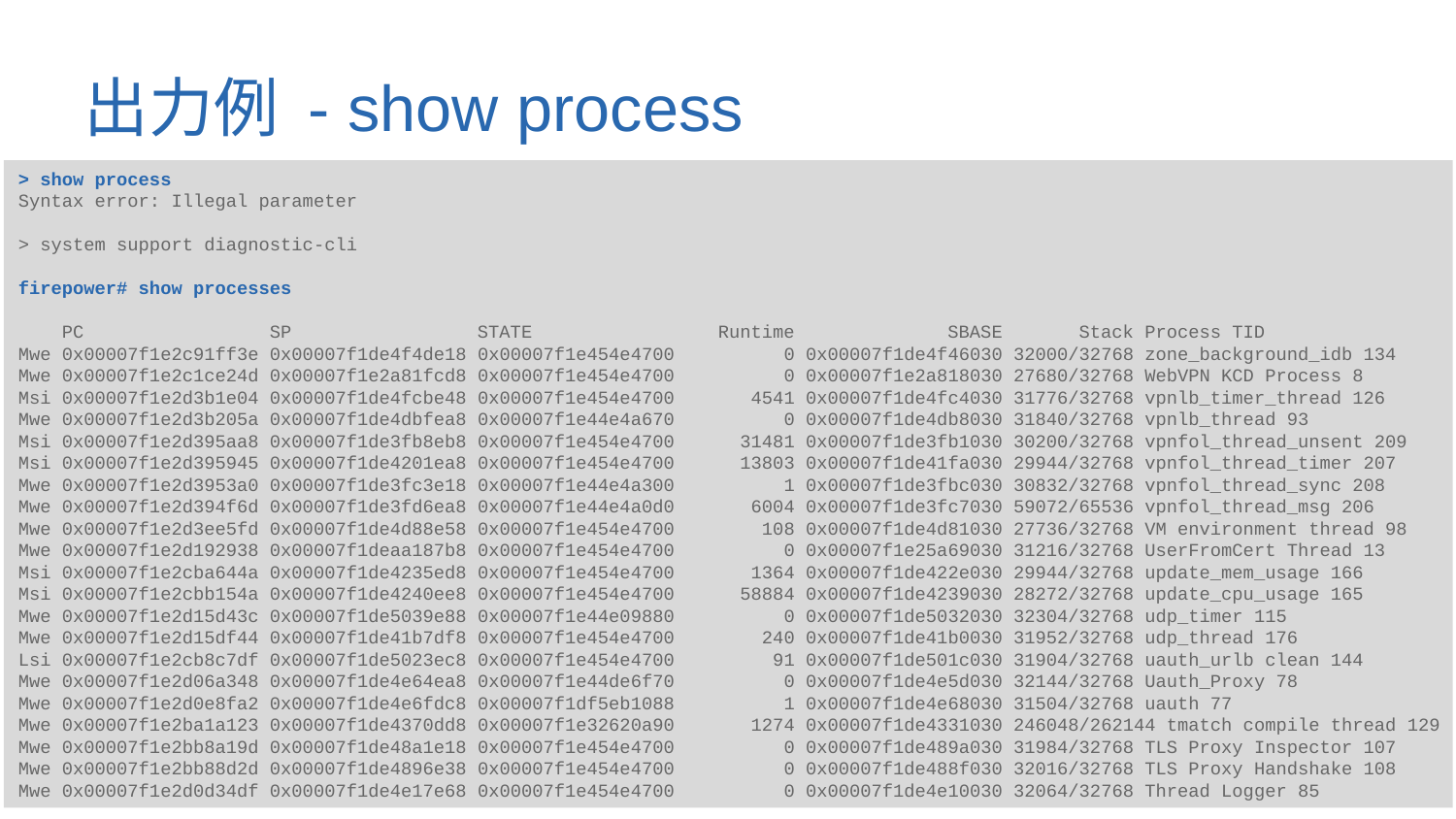

# 出力例 - show process
> show process
Syntax error: Illegal parameter

> system support diagnostic-cli

firepower# show processes

    PC                 SP                 STATE                 Runtime              SBASE       Stack Process TID
Mwe 0x00007f1e2c91ff3e 0x00007f1de4f4de18 0x00007f1e454e4700          0 0x00007f1de4f46030 32000/32768 zone_background_idb 134
Mwe 0x00007f1e2c1ce24d 0x00007f1e2a81fcd8 0x00007f1e454e4700          0 0x00007f1e2a818030 27680/32768 WebVPN KCD Process 8
Msi 0x00007f1e2d3b1e04 0x00007f1de4fcbe48 0x00007f1e454e4700       4541 0x00007f1de4fc4030 31776/32768 vpnlb_timer_thread 126
Mwe 0x00007f1e2d3b205a 0x00007f1de4dbfea8 0x00007f1e44e4a670          0 0x00007f1de4db8030 31840/32768 vpnlb_thread 93
Msi 0x00007f1e2d395aa8 0x00007f1de3fb8eb8 0x00007f1e454e4700      31481 0x00007f1de3fb1030 30200/32768 vpnfol_thread_unsent 209
Msi 0x00007f1e2d395945 0x00007f1de4201ea8 0x00007f1e454e4700      13803 0x00007f1de41fa030 29944/32768 vpnfol_thread_timer 207
Mwe 0x00007f1e2d3953a0 0x00007f1de3fc3e18 0x00007f1e44e4a300          1 0x00007f1de3fbc030 30832/32768 vpnfol_thread_sync 208
Mwe 0x00007f1e2d394f6d 0x00007f1de3fd6ea8 0x00007f1e44e4a0d0       6004 0x00007f1de3fc7030 59072/65536 vpnfol_thread_msg 206
Mwe 0x00007f1e2d3ee5fd 0x00007f1de4d88e58 0x00007f1e454e4700        108 0x00007f1de4d81030 27736/32768 VM environment thread 98
Mwe 0x00007f1e2d192938 0x00007f1deaa187b8 0x00007f1e454e4700          0 0x00007f1e25a69030 31216/32768 UserFromCert Thread 13
Msi 0x00007f1e2cba644a 0x00007f1de4235ed8 0x00007f1e454e4700       1364 0x00007f1de422e030 29944/32768 update_mem_usage 166
Msi 0x00007f1e2cbb154a 0x00007f1de4240ee8 0x00007f1e454e4700      58884 0x00007f1de4239030 28272/32768 update_cpu_usage 165
Mwe 0x00007f1e2d15d43c 0x00007f1de5039e88 0x00007f1e44e09880          0 0x00007f1de5032030 32304/32768 udp_timer 115
Mwe 0x00007f1e2d15df44 0x00007f1de41b7df8 0x00007f1e454e4700        240 0x00007f1de41b0030 31952/32768 udp_thread 176
Lsi 0x00007f1e2cb8c7df 0x00007f1de5023ec8 0x00007f1e454e4700         91 0x00007f1de501c030 31904/32768 uauth_urlb clean 144
Mwe 0x00007f1e2d06a348 0x00007f1de4e64ea8 0x00007f1e44de6f70          0 0x00007f1de4e5d030 32144/32768 Uauth_Proxy 78
Mwe 0x00007f1e2d0e8fa2 0x00007f1de4e6fdc8 0x00007f1df5eb1088          1 0x00007f1de4e68030 31504/32768 uauth 77
Mwe 0x00007f1e2ba1a123 0x00007f1de4370dd8 0x00007f1e32620a90       1274 0x00007f1de4331030 246048/262144 tmatch compile thread 129
Mwe 0x00007f1e2bb8a19d 0x00007f1de48a1e18 0x00007f1e454e4700          0 0x00007f1de489a030 31984/32768 TLS Proxy Inspector 107
Mwe 0x00007f1e2bb88d2d 0x00007f1de4896e38 0x00007f1e454e4700          0 0x00007f1de488f030 32016/32768 TLS Proxy Handshake 108
Mwe 0x00007f1e2d0d34df 0x00007f1de4e17e68 0x00007f1e454e4700          0 0x00007f1de4e10030 32064/32768 Thread Logger 85